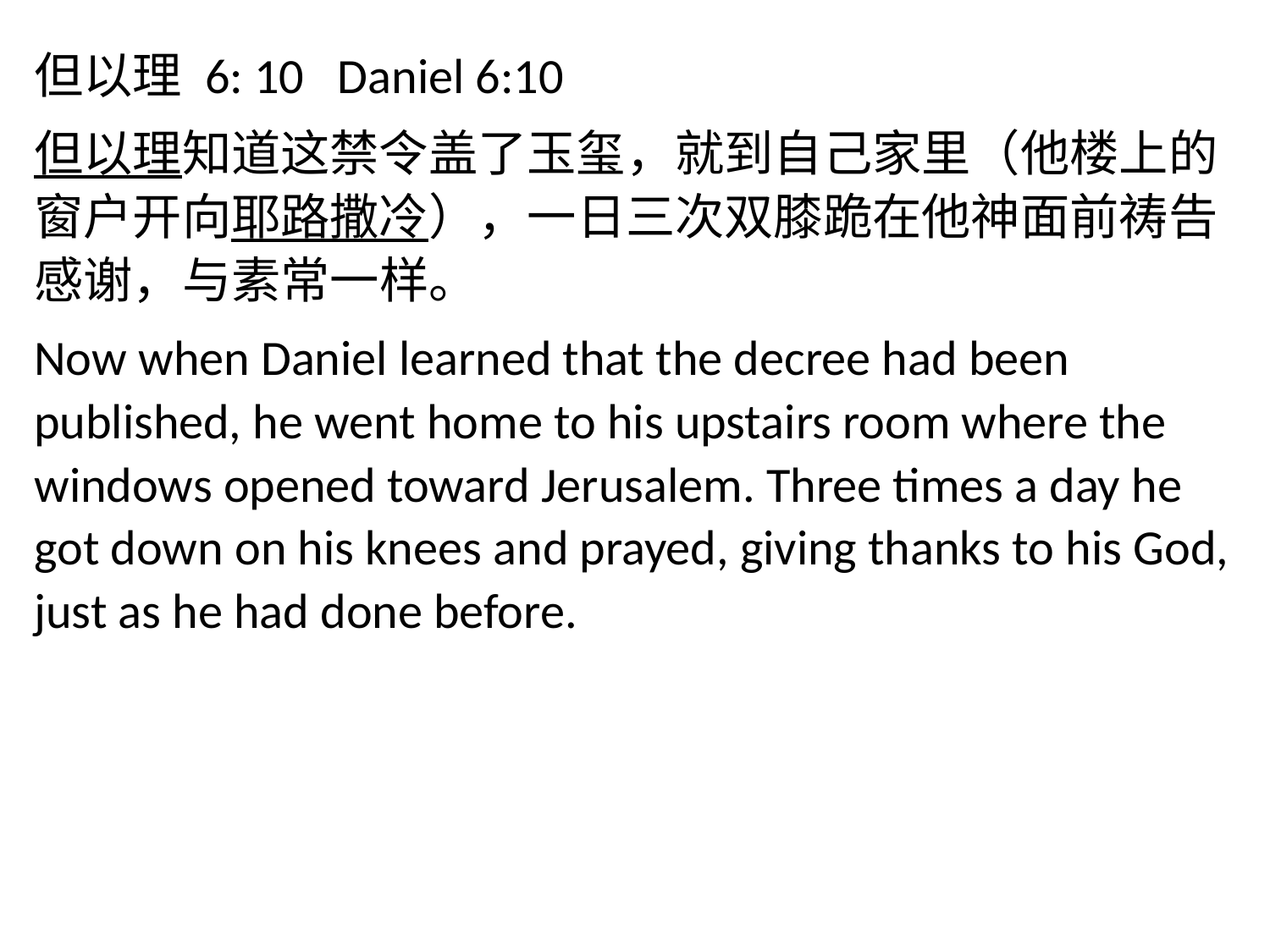

但以理 6: 10   Daniel 6:10
但以理知道这禁令盖了玉玺，就到自己家里（他楼上的窗户开向耶路撒冷），一日三次双膝跪在他神面前祷告感谢，与素常一样。
Now when Daniel learned that the decree had been published, he went home to his upstairs room where the windows opened toward Jerusalem. Three times a day he got down on his knees and prayed, giving thanks to his God, just as he had done before.